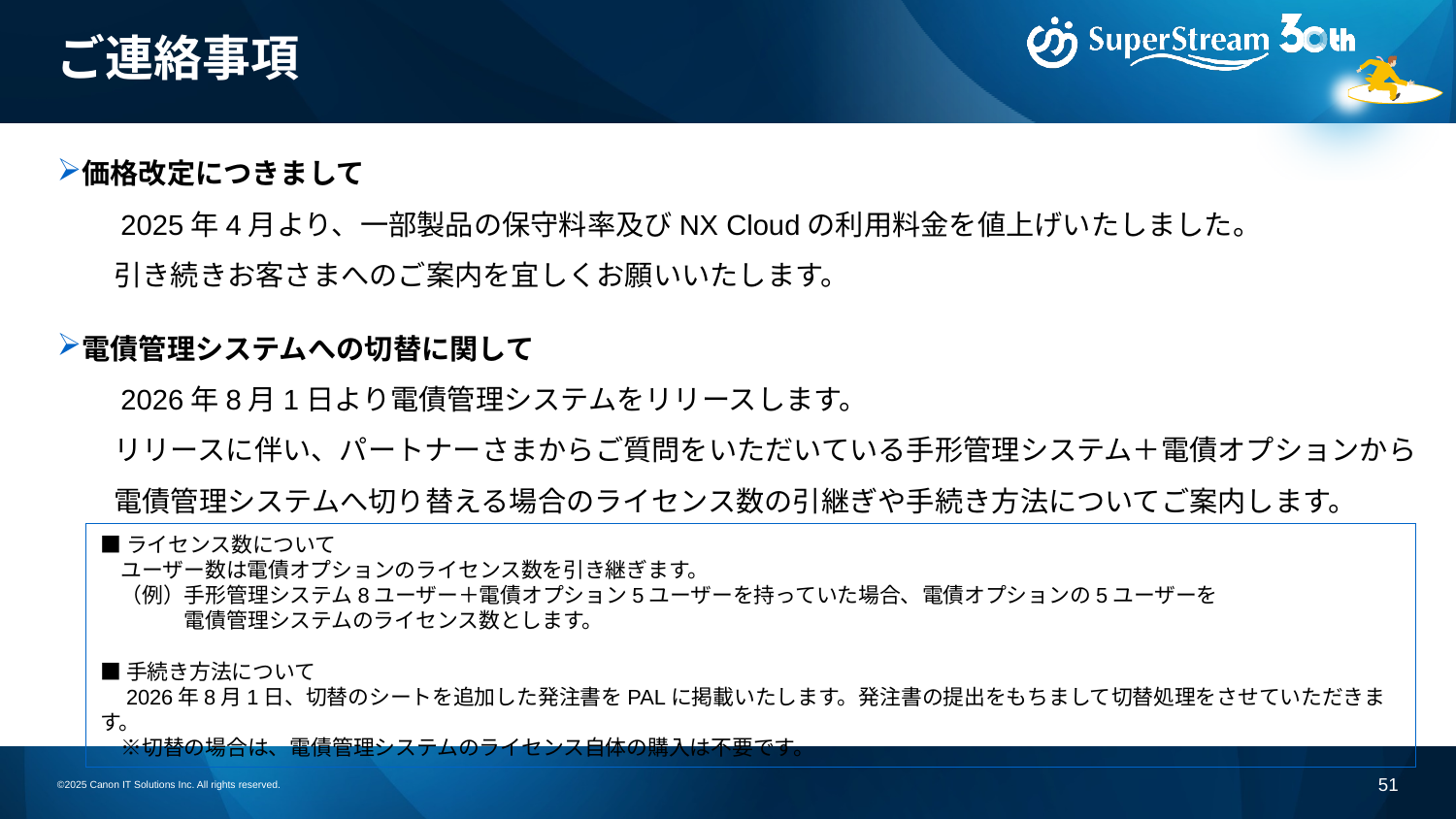

# ご連絡事項
価格改定につきまして
　　2025年4月より、一部製品の保守料率及びNX Cloudの利用料金を値上げいたしました。
　　引き続きお客さまへのご案内を宜しくお願いいたします。
電債管理システムへの切替に関して
　　2026年8月1日より電債管理システムをリリースします。
　　リリースに伴い、パートナーさまからご質問をいただいている手形管理システム＋電債オプションから
　　電債管理システムへ切り替える場合のライセンス数の引継ぎや手続き方法についてご案内します。
■ライセンス数について
　ユーザー数は電債オプションのライセンス数を引き継ぎます。
　（例）手形管理システム8ユーザー＋電債オプション5ユーザーを持っていた場合、電債オプションの5ユーザーを
　　　　電債管理システムのライセンス数とします。

■手続き方法について
　2026年8月1日、切替のシートを追加した発注書をPALに掲載いたします。発注書の提出をもちまして切替処理をさせていただきます。
　※切替の場合は、電債管理システムのライセンス自体の購入は不要です。
©2025 Canon IT Solutions Inc. All rights reserved.
51